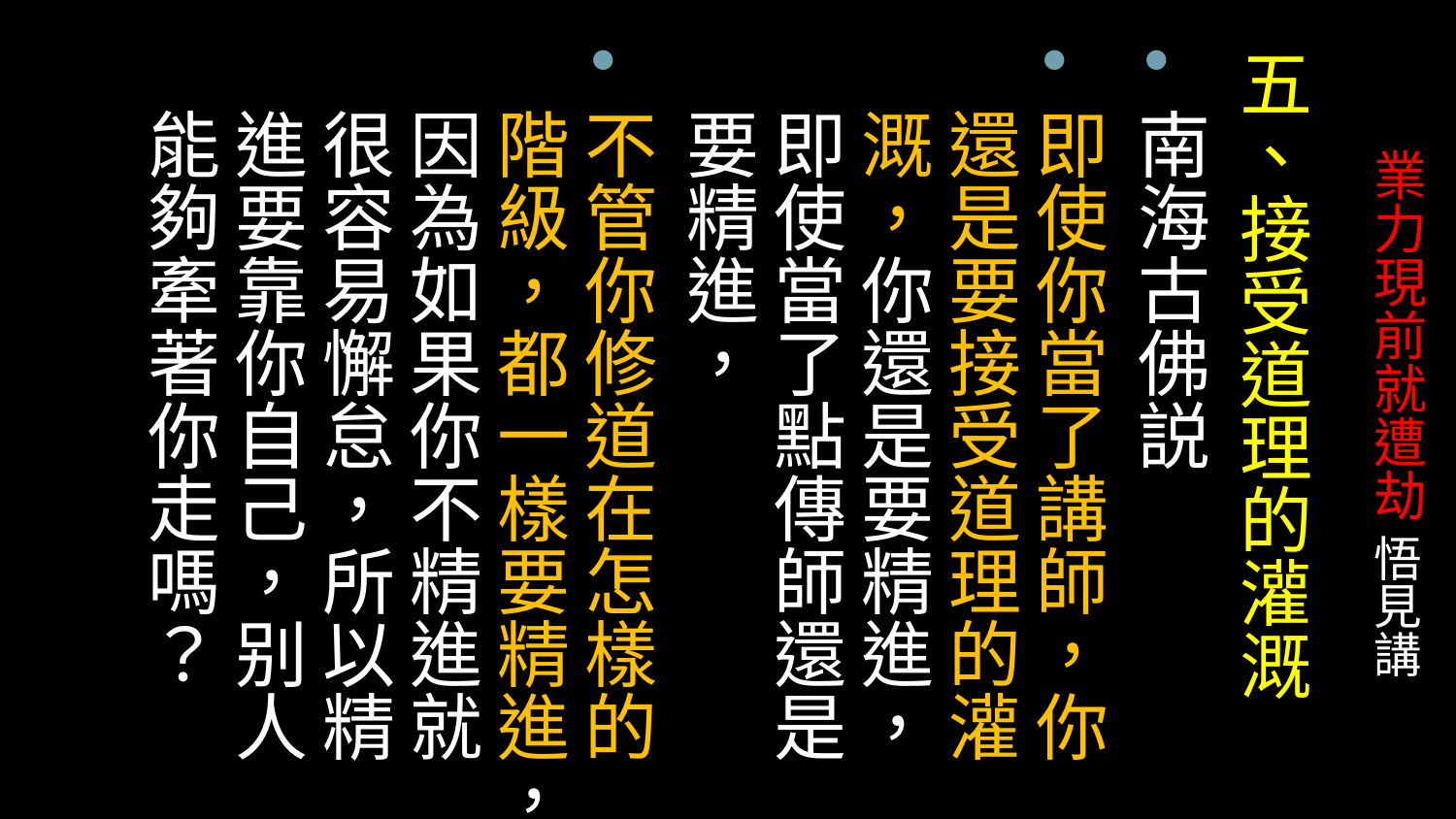

五、接受道理的灌溉
南海古佛説
即使你當了講師，你還是要接受道理的灌溉，你還是要精進，即使當了點傳師還是要精進，
不管你修道在怎樣的階級，都一樣要精進，因為如果你不精進就很容易懈怠，所以精進要靠你自己，别人能夠牽著你走嗎？

# 業力現前就遭劫 悟見講